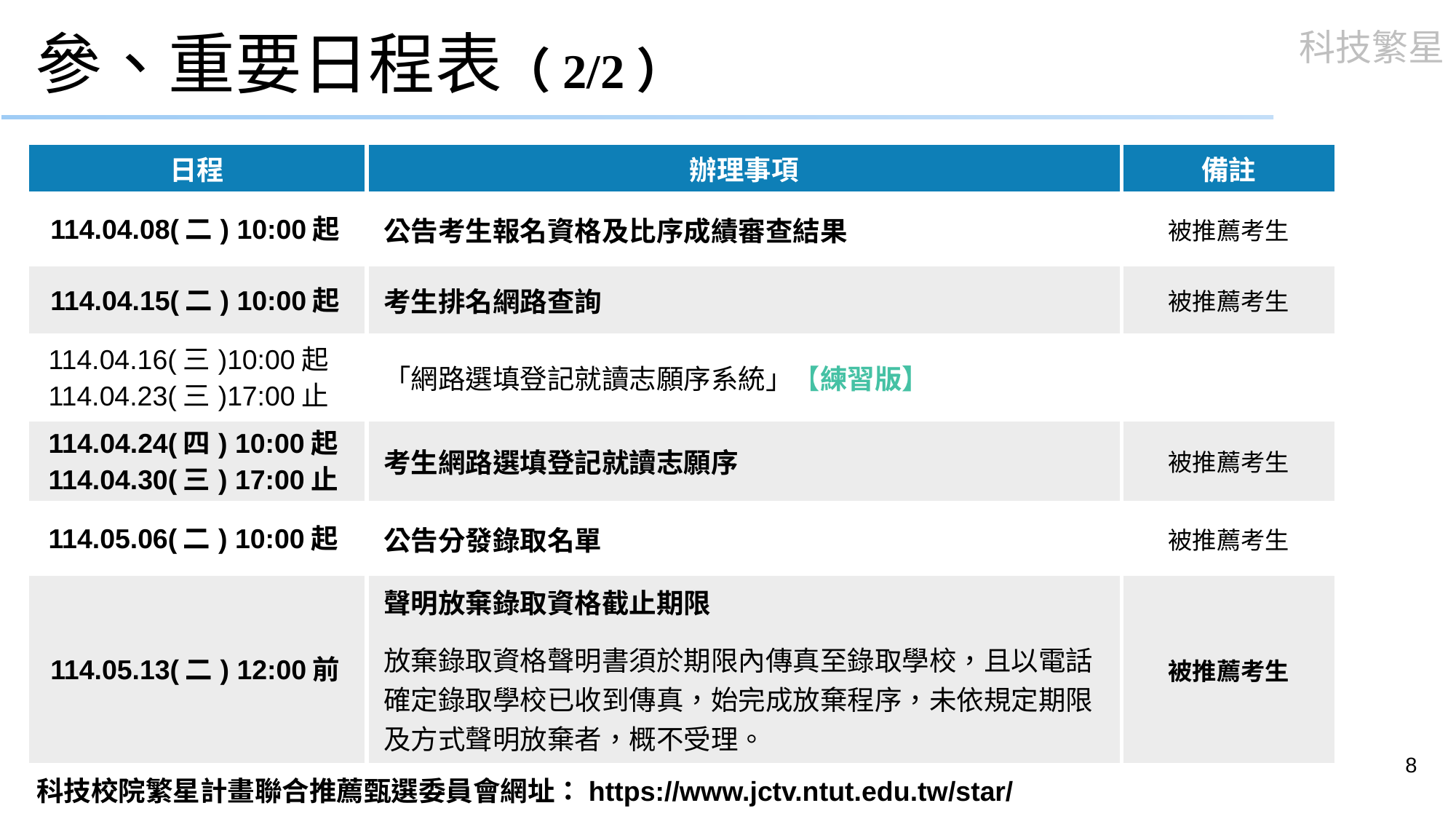

# 參、重要日程表（2/2）
| 日程 | 辦理事項 | 備註 |
| --- | --- | --- |
| 114.04.08(二) 10:00起 | 公告考生報名資格及比序成績審查結果 | 被推薦考生 |
| 114.04.15(二) 10:00起 | 考生排名網路查詢 | 被推薦考生 |
| 114.04.16(三)10:00起114.04.23(三)17:00止 | 「網路選填登記就讀志願序系統」【練習版】 |  |
| 114.04.24(四) 10:00起 114.04.30(三) 17:00止 | 考生網路選填登記就讀志願序 | 被推薦考生 |
| 114.05.06(二) 10:00起 | 公告分發錄取名單 | 被推薦考生 |
| 114.05.13(二) 12:00前 | 聲明放棄錄取資格截止期限 放棄錄取資格聲明書須於期限內傳真至錄取學校，且以電話確定錄取學校已收到傳真，始完成放棄程序，未依規定期限及方式聲明放棄者，概不受理。 | 被推薦考生 |
8
科技校院繁星計畫聯合推薦甄選委員會網址：https://www.jctv.ntut.edu.tw/star/